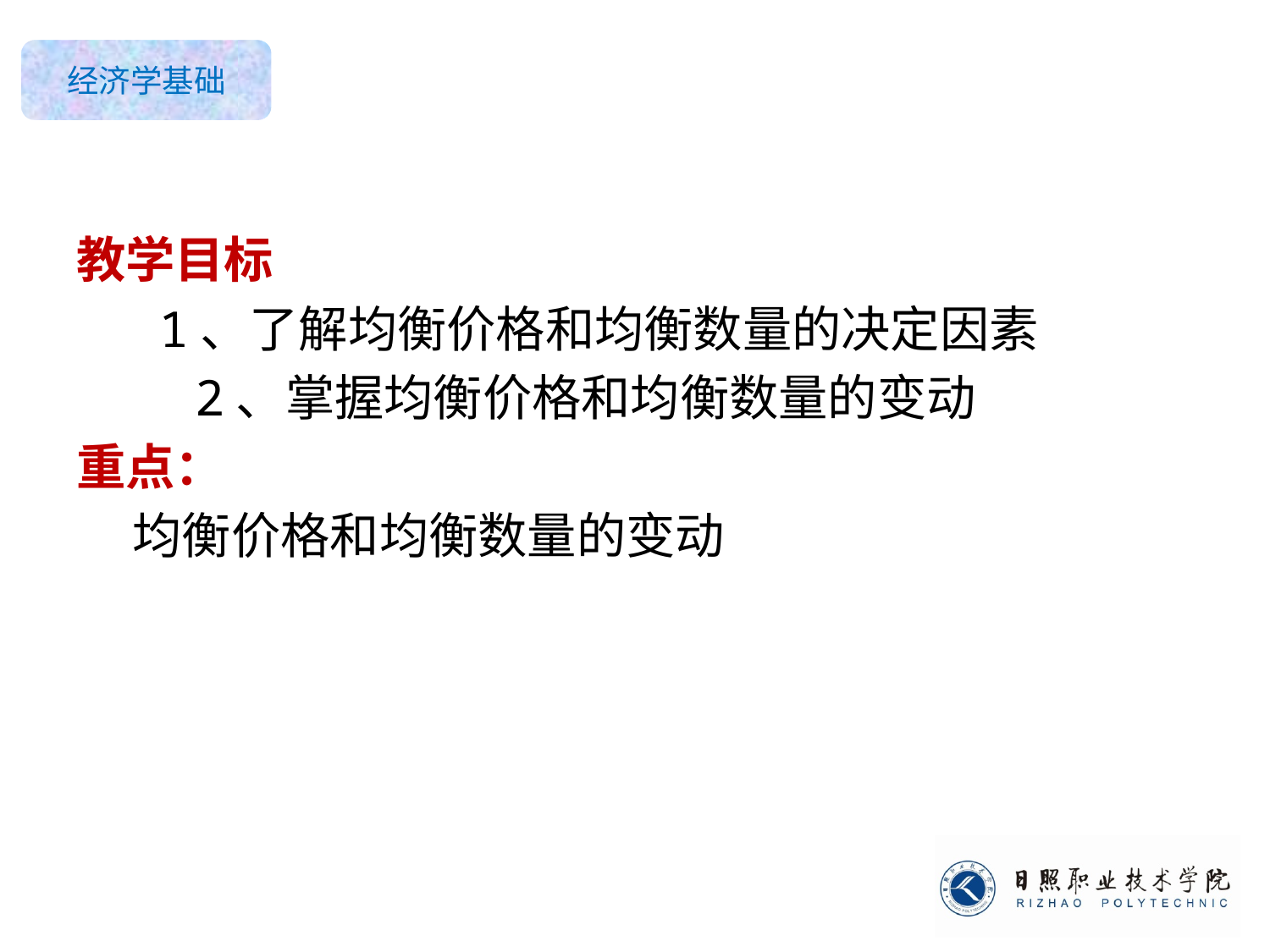

教学目标
      1、了解均衡价格和均衡数量的决定因素
    2、掌握均衡价格和均衡数量的变动
重点：
    均衡价格和均衡数量的变动